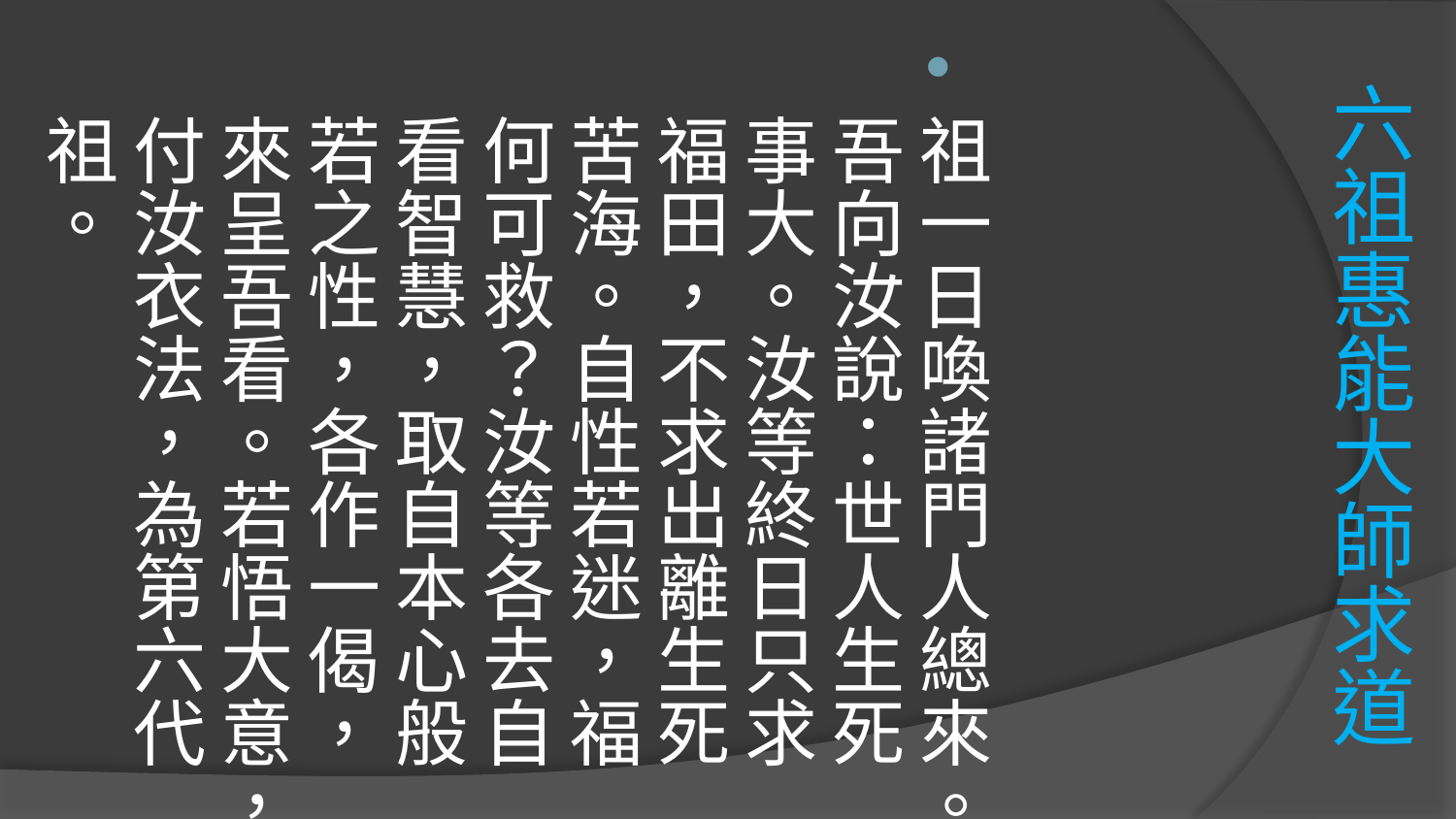

祖一日喚諸門人總來。吾向汝說：世人生死事大。汝等終日只求福田，不求出離生死苦海。自性若迷，福何可救？汝等各去自看智慧，取自本心般若之性，各作一偈，來呈吾看。若悟大意，付汝衣法，為第六代祖。
# 六祖惠能大師求道